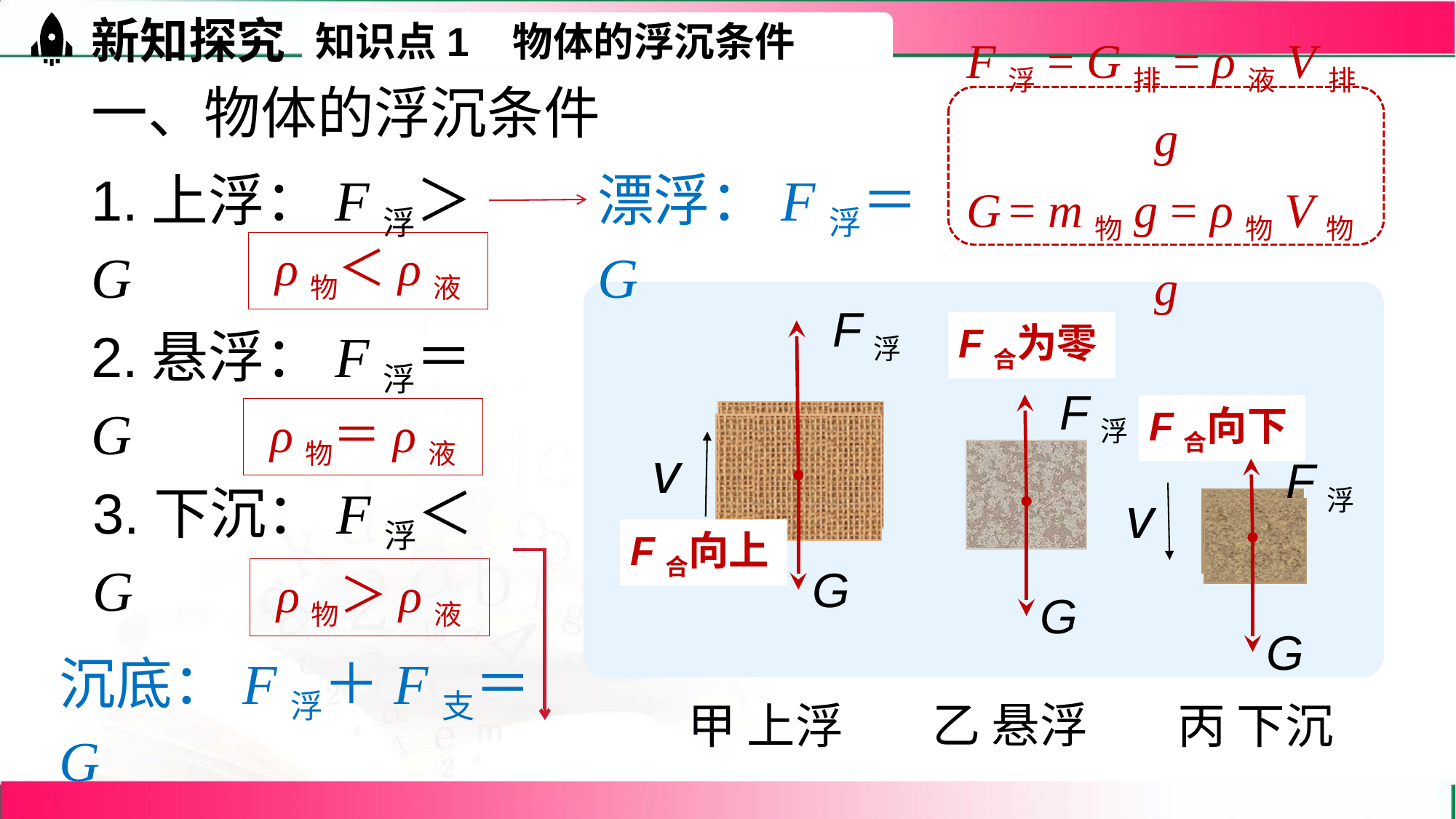

新知探究

知识点1   物体的浮沉条件
一、物体的浮沉条件
F浮= G排= ρ液V排g
G = m物g = ρ物V物g
1.上浮：F浮＞G
漂浮：F浮＝G
ρ物＜ρ液

F浮
F合为零
2.悬浮：F浮＝G
F浮
F合向下
ρ物＝ρ液

v

F浮
3.下沉：F浮＜G
G
v

G
F合向上
G
ρ物＞ρ液
沉底：F浮＋F支＝G
乙 悬浮
甲 上浮
丙 下沉